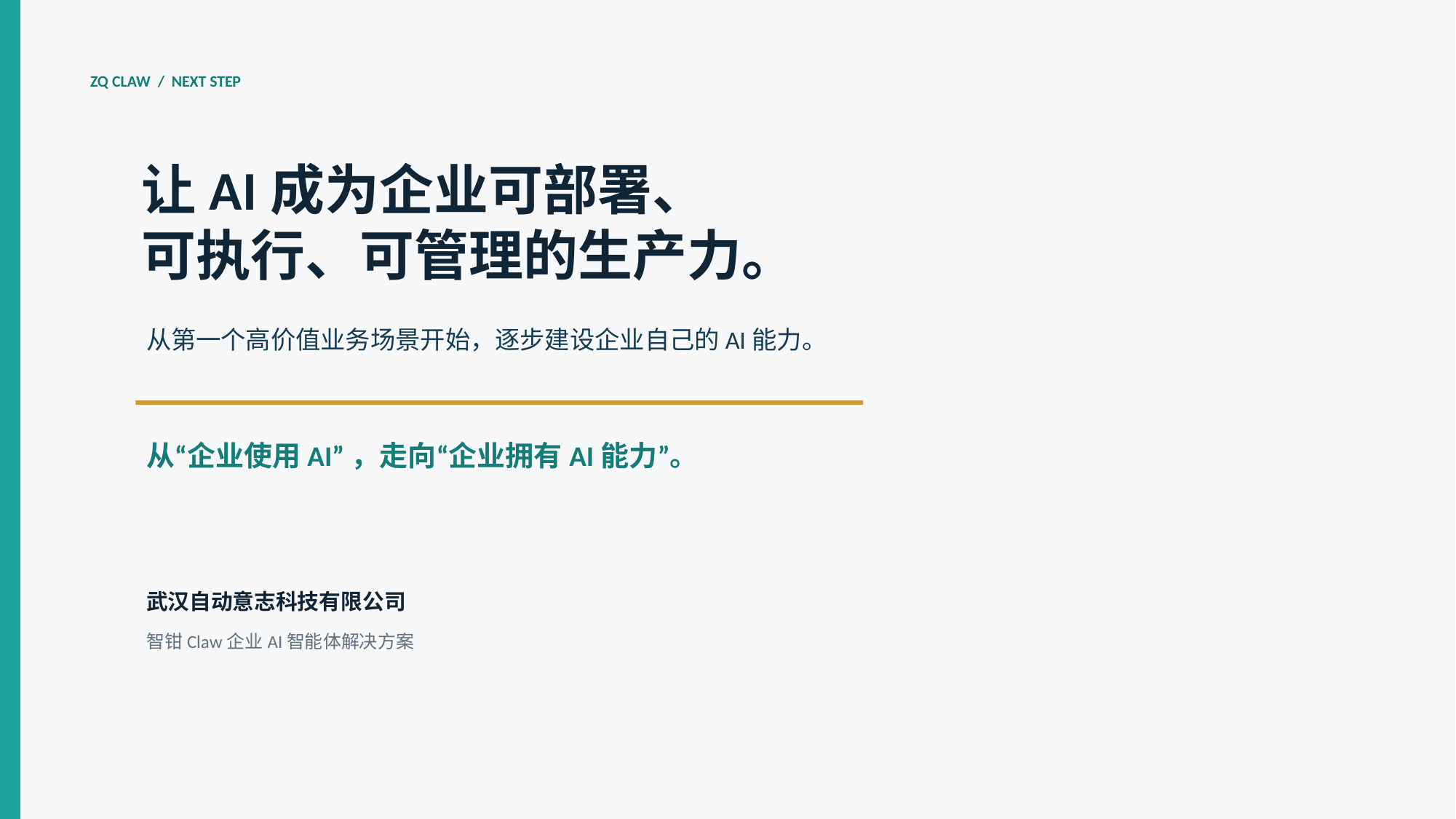

ZQ CLAW  /  NEXT STEP
让AI成为企业可部署、
可执行、可管理的生产力。
从第一个高价值业务场景开始，逐步建设企业自己的AI能力。

从“企业使用AI”，走向“企业拥有AI能力”。
武汉自动意志科技有限公司
智钳Claw企业AI智能体解决方案